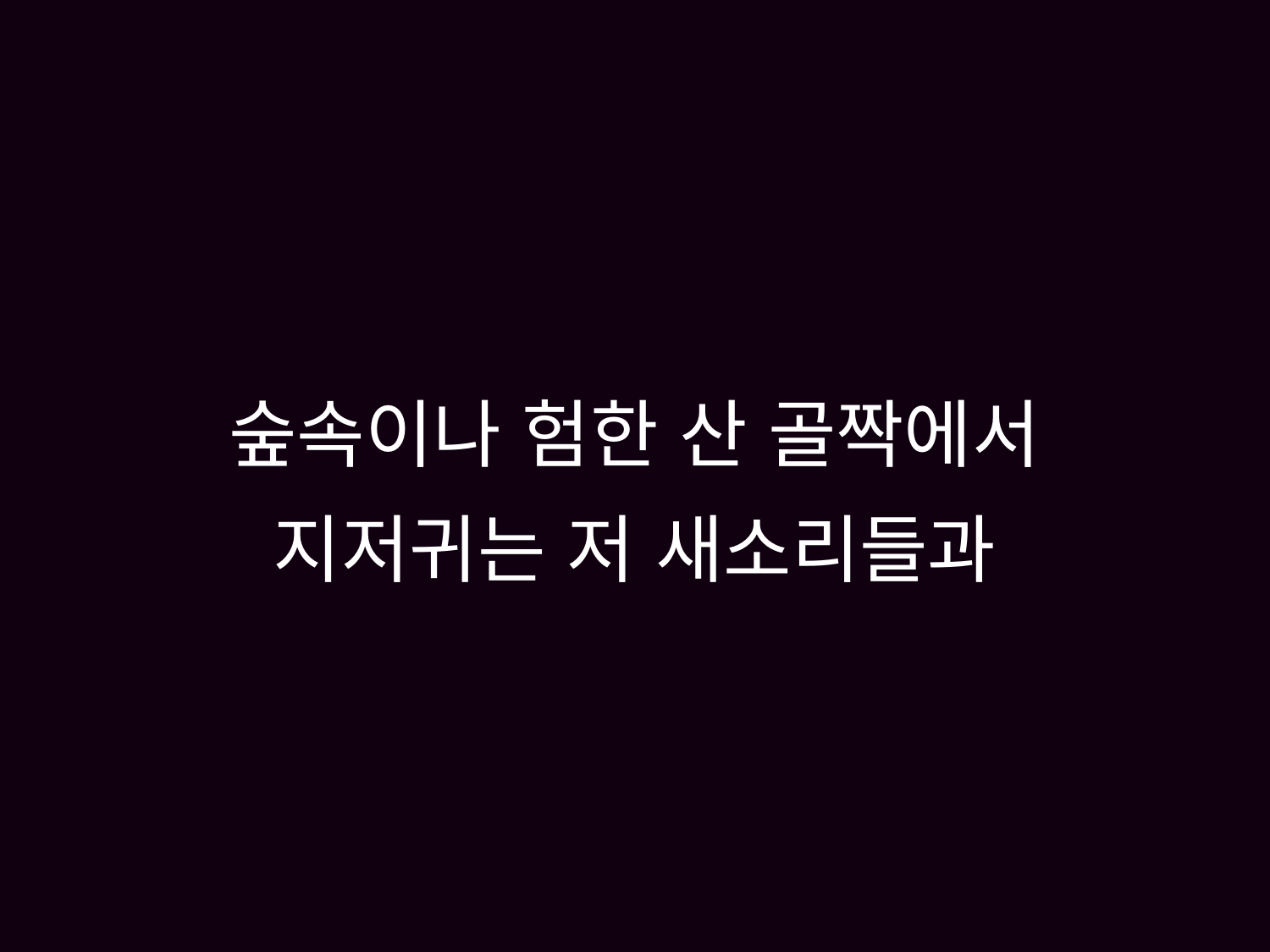

# 숲속이나 험한 산 골짝에서 지저귀는 저 새소리들과